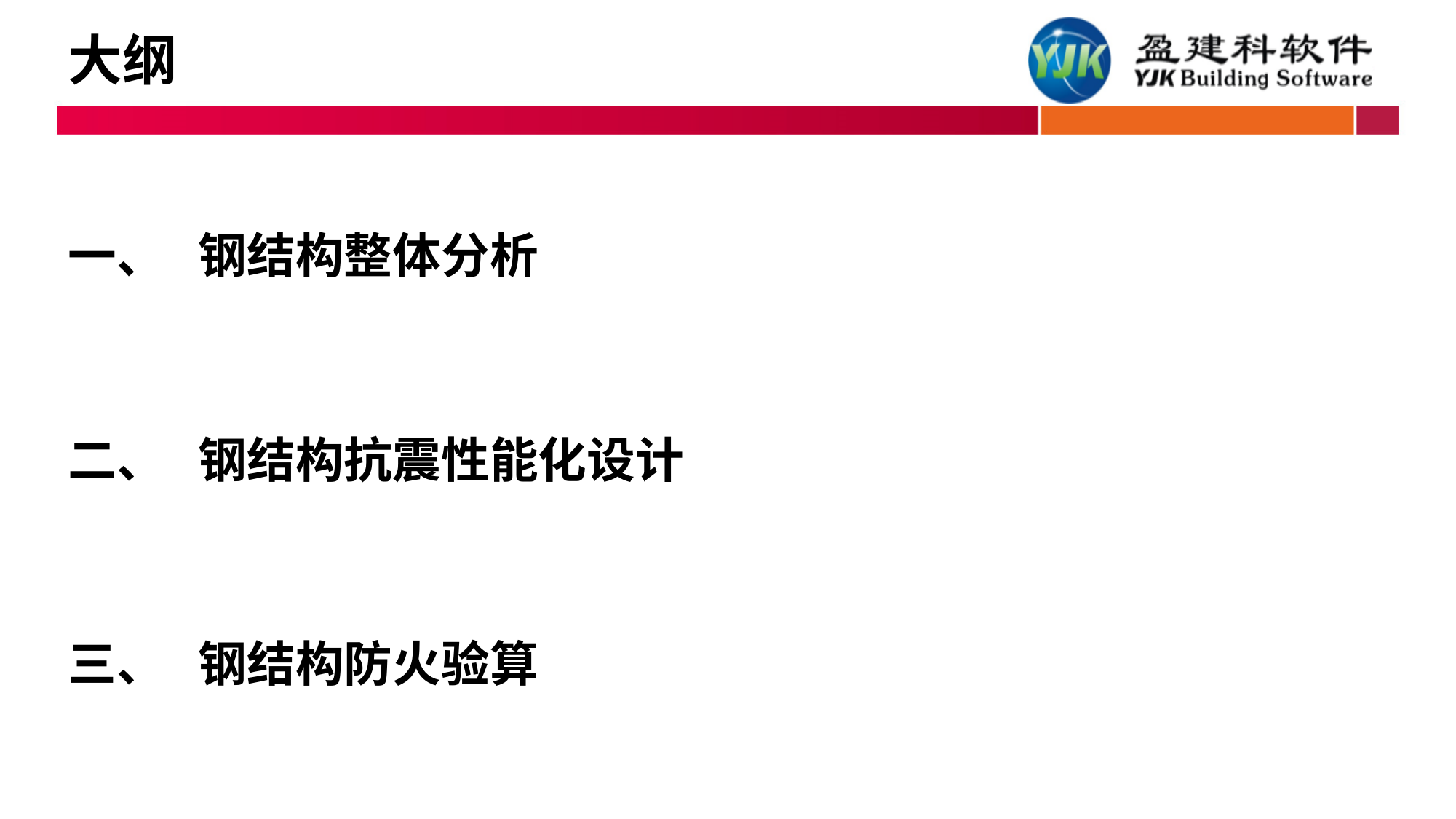

# 大纲

一、   钢结构整体分析

二、   钢结构抗震性能化设计

三、   钢结构防火验算